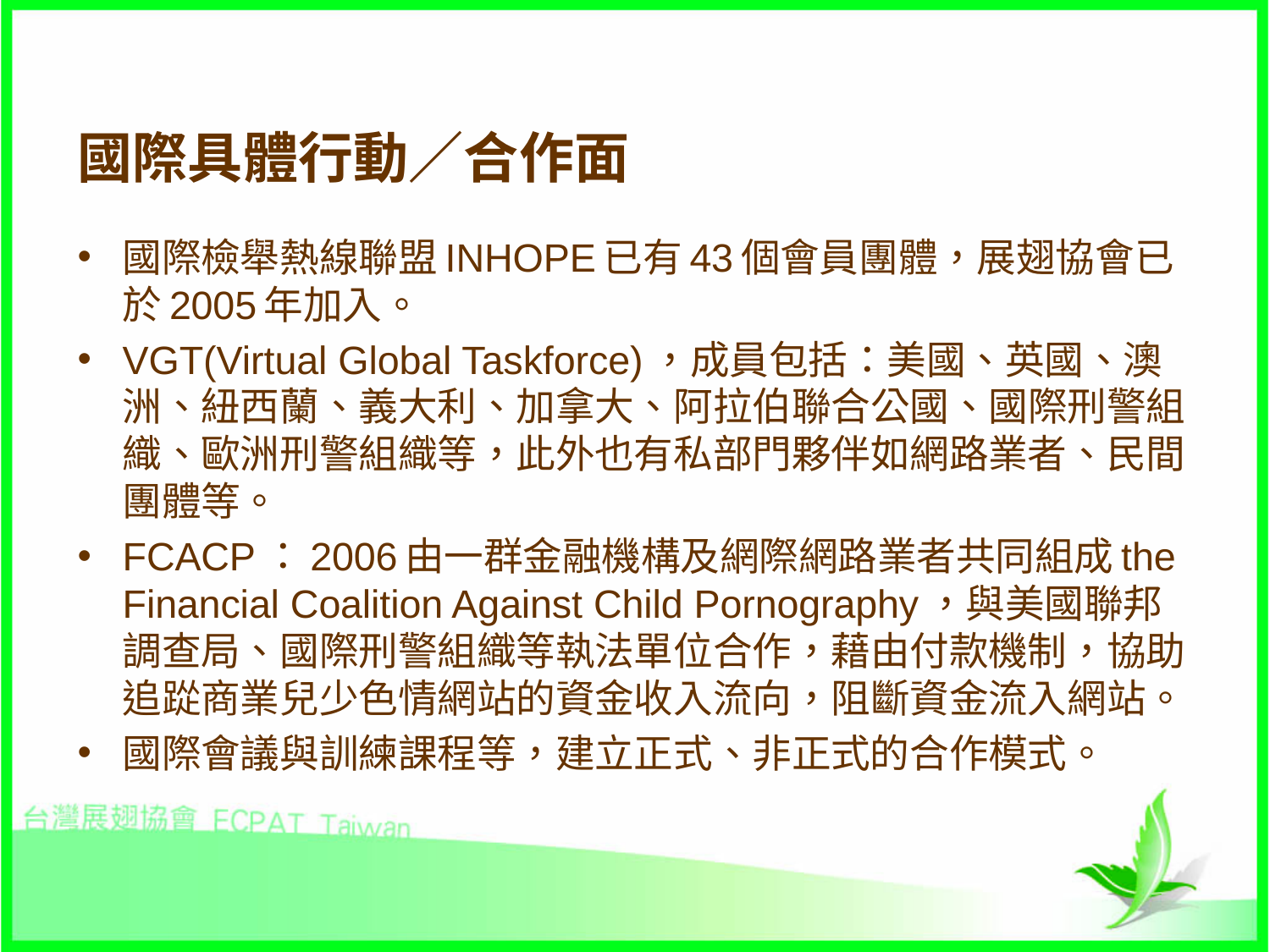

# 國際具體行動／合作面
國際檢舉熱線聯盟INHOPE已有43個會員團體，展翅協會已於2005年加入。
VGT(Virtual Global Taskforce)，成員包括：美國、英國、澳洲、紐西蘭、義大利、加拿大、阿拉伯聯合公國、國際刑警組織、歐洲刑警組織等，此外也有私部門夥伴如網路業者、民間團體等。
FCACP：2006由一群金融機構及網際網路業者共同組成the Financial Coalition Against Child Pornography，與美國聯邦調查局、國際刑警組織等執法單位合作，藉由付款機制，協助追踨商業兒少色情網站的資金收入流向，阻斷資金流入網站。
國際會議與訓練課程等，建立正式、非正式的合作模式。